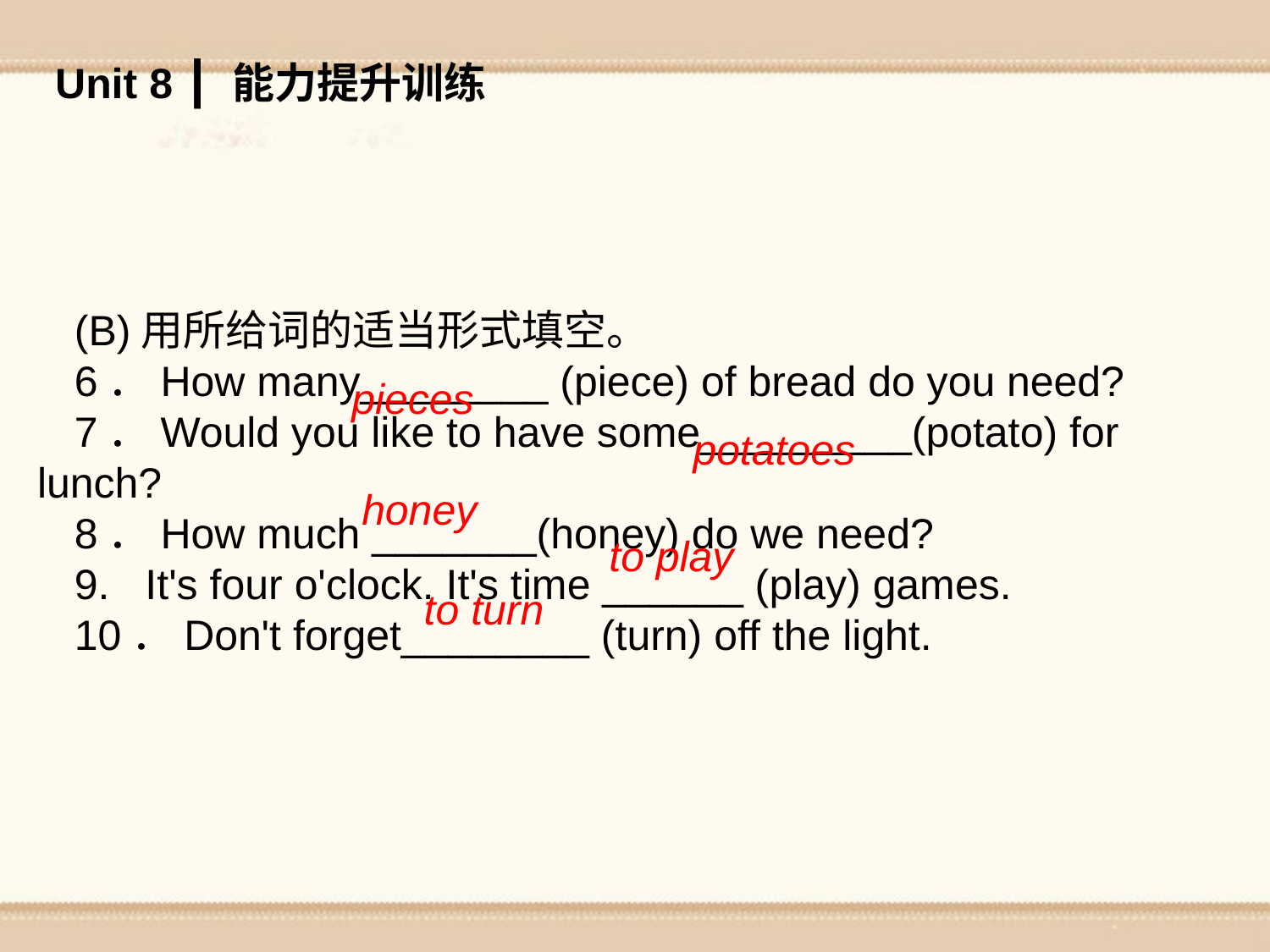

Unit 8 ┃ 能力提升训练
(B)用所给词的适当形式填空。
6．How many________ (piece) of bread do you need?
7．Would you like to have some_________(potato) for lunch?
8．How much _______(honey) do we need?
9.   It's four o'clock. It's time ______ (play) games.
10．Don't forget________ (turn) off the light.
pieces
potatoes
honey
to play
 　 to turn